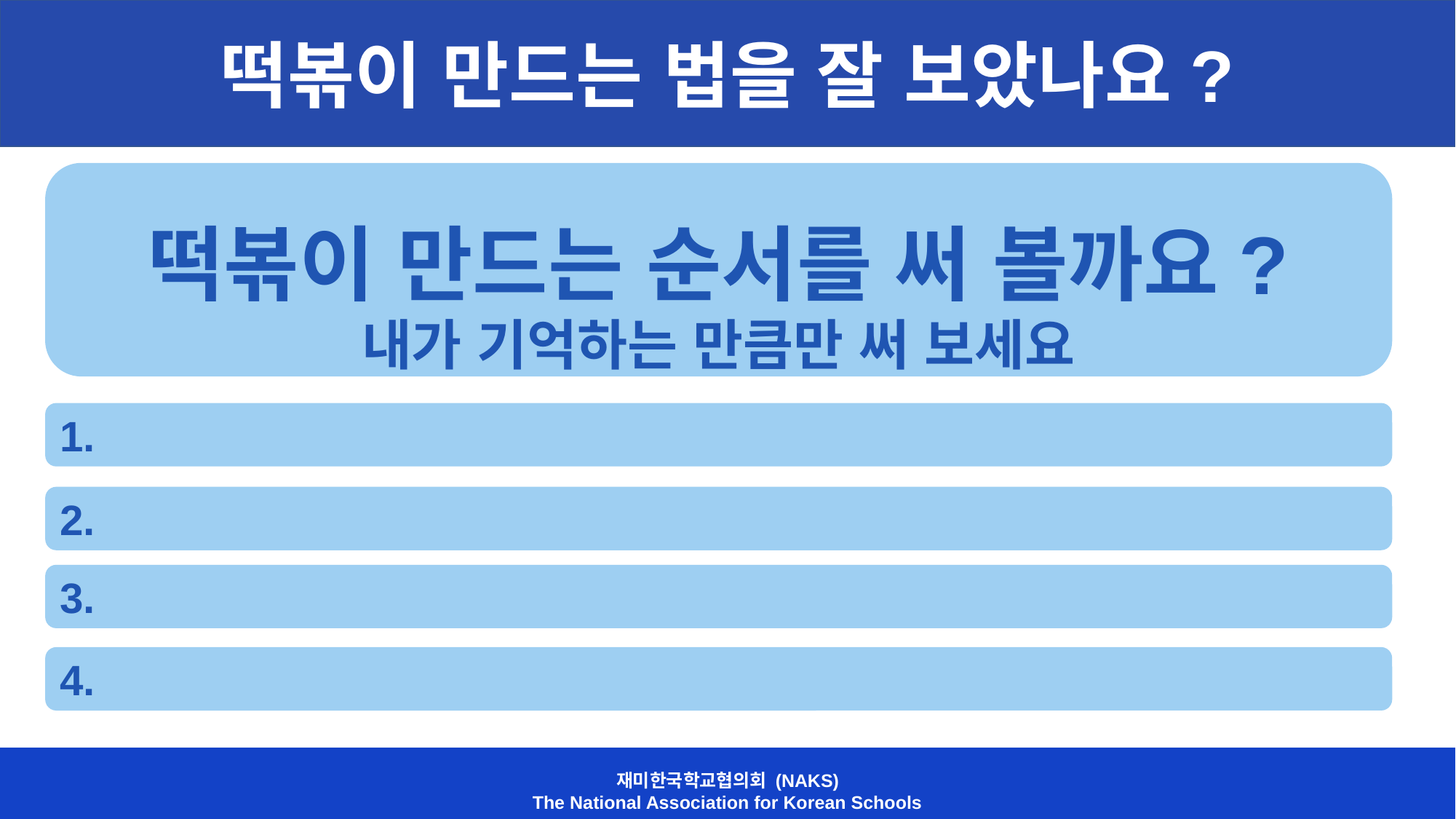

떡볶이 만드는 법을 잘 보았나요?
떡볶이 만드는 순서를 써 볼까요?
내가 기억하는 만큼만 써 보세요
1.
2.
3.
4.
재미한국학교협의회 (NAKS)
The National Association for Korean Schools